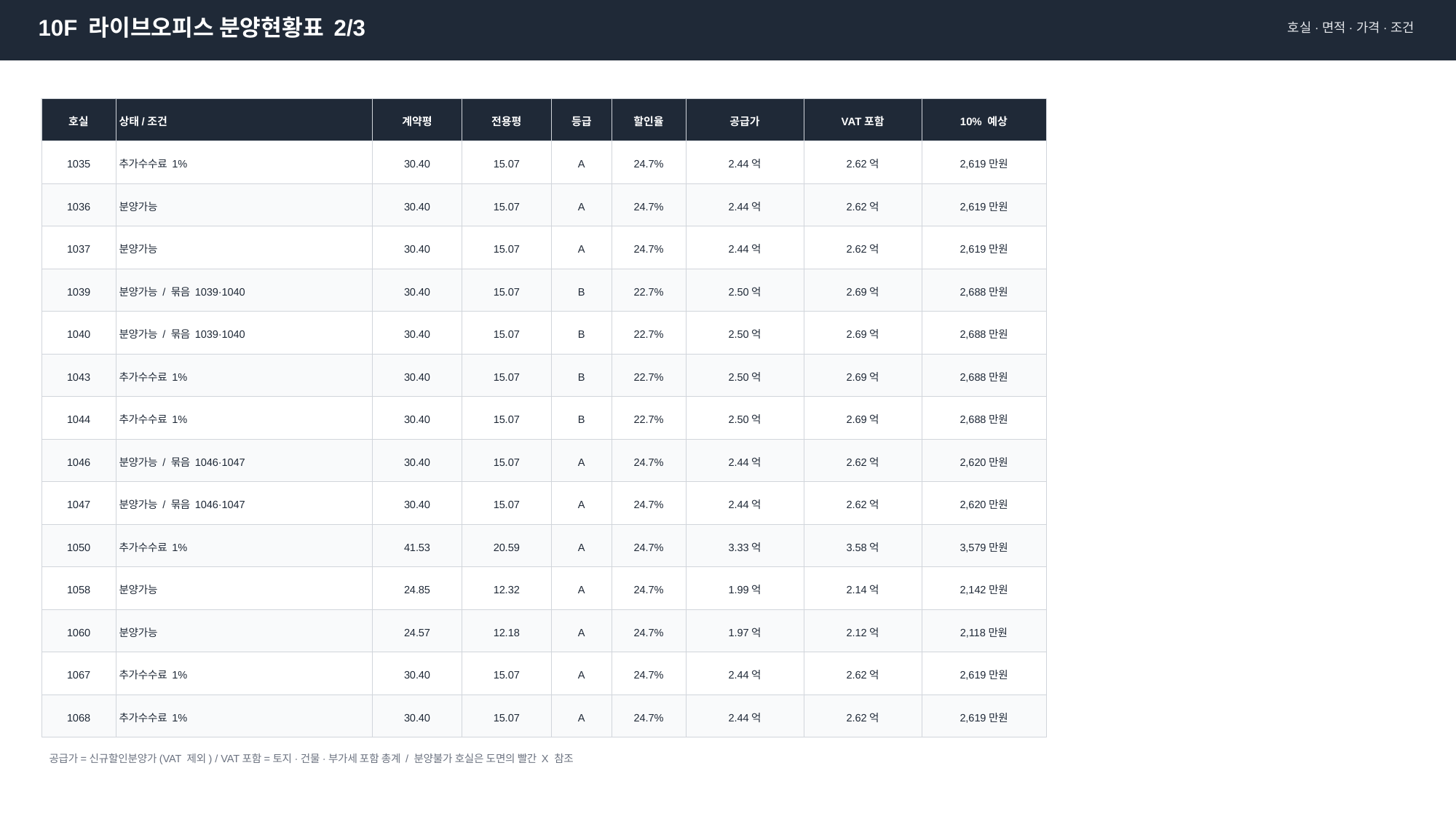

10F 라이브오피스 분양현황표 2/3
호실·면적·가격·조건

호실
상태/조건
계약평
전용평
등급
할인율
공급가
VAT포함
10% 예상

1035
추가수수료 1%
30.40
15.07
A
24.7%
2.44억
2.62억
2,619만원

1036
분양가능
30.40
15.07
A
24.7%
2.44억
2.62억
2,619만원

1037
분양가능
30.40
15.07
A
24.7%
2.44억
2.62억
2,619만원

1039
분양가능 / 묶음 1039·1040
30.40
15.07
B
22.7%
2.50억
2.69억
2,688만원

1040
분양가능 / 묶음 1039·1040
30.40
15.07
B
22.7%
2.50억
2.69억
2,688만원

1043
추가수수료 1%
30.40
15.07
B
22.7%
2.50억
2.69억
2,688만원

1044
추가수수료 1%
30.40
15.07
B
22.7%
2.50억
2.69억
2,688만원

1046
분양가능 / 묶음 1046·1047
30.40
15.07
A
24.7%
2.44억
2.62억
2,620만원

1047
분양가능 / 묶음 1046·1047
30.40
15.07
A
24.7%
2.44억
2.62억
2,620만원

1050
추가수수료 1%
41.53
20.59
A
24.7%
3.33억
3.58억
3,579만원

1058
분양가능
24.85
12.32
A
24.7%
1.99억
2.14억
2,142만원

1060
분양가능
24.57
12.18
A
24.7%
1.97억
2.12억
2,118만원

1067
추가수수료 1%
30.40
15.07
A
24.7%
2.44억
2.62억
2,619만원

1068
추가수수료 1%
30.40
15.07
A
24.7%
2.44억
2.62억
2,619만원
공급가=신규할인분양가(VAT 제외) / VAT포함=토지·건물·부가세 포함 총계 / 분양불가 호실은 도면의 빨간 X 참조